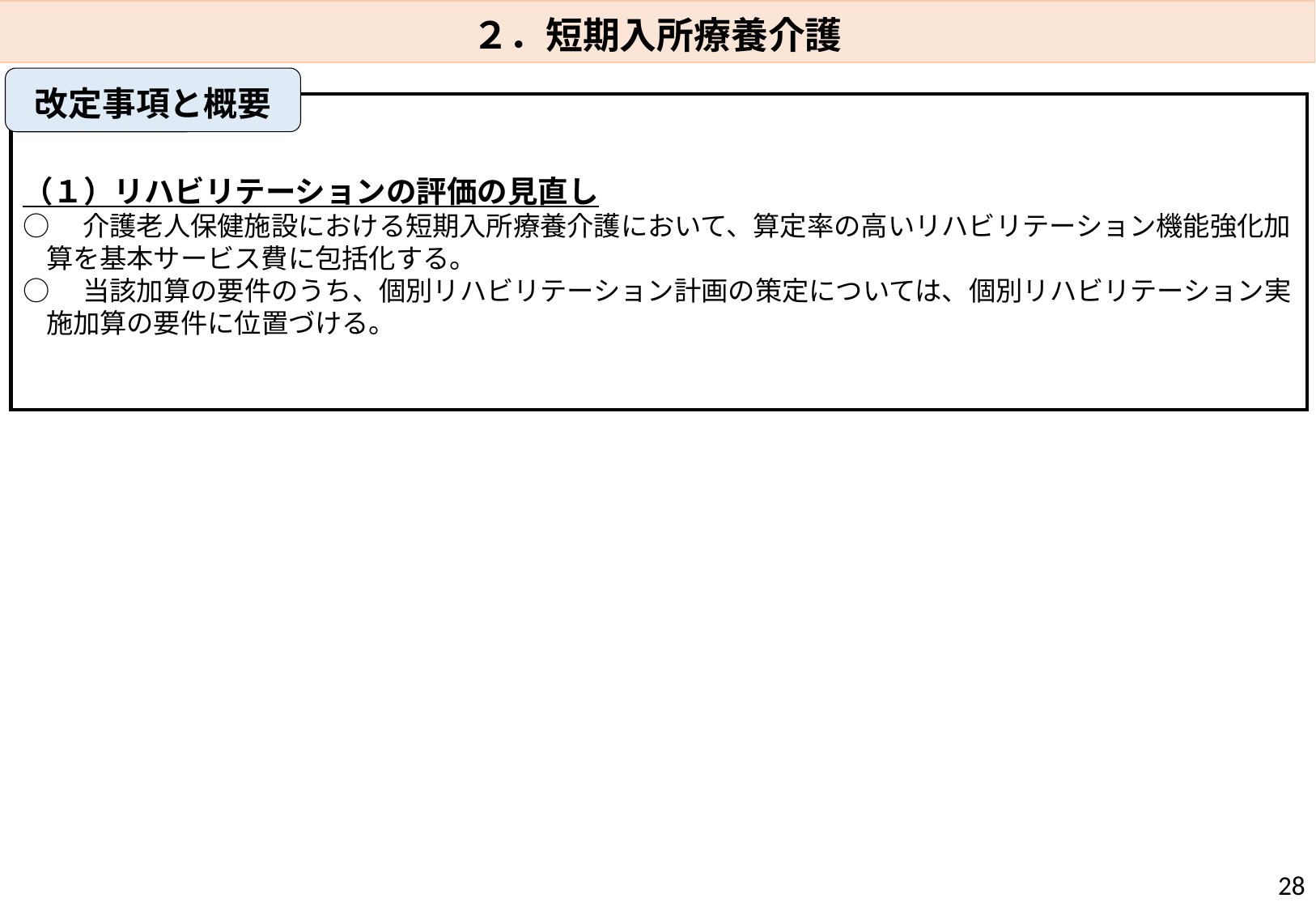

２．短期入所療養介護
改定事項と概要

（１）リハビリテーションの評価の見直し
○　介護老人保健施設における短期入所療養介護において、算定率の高いリハビリテーション機能強化加算を基本サービス費に包括化する。
○　当該加算の要件のうち、個別リハビリテーション計画の策定については、個別リハビリテーション実施加算の要件に位置づける。
28